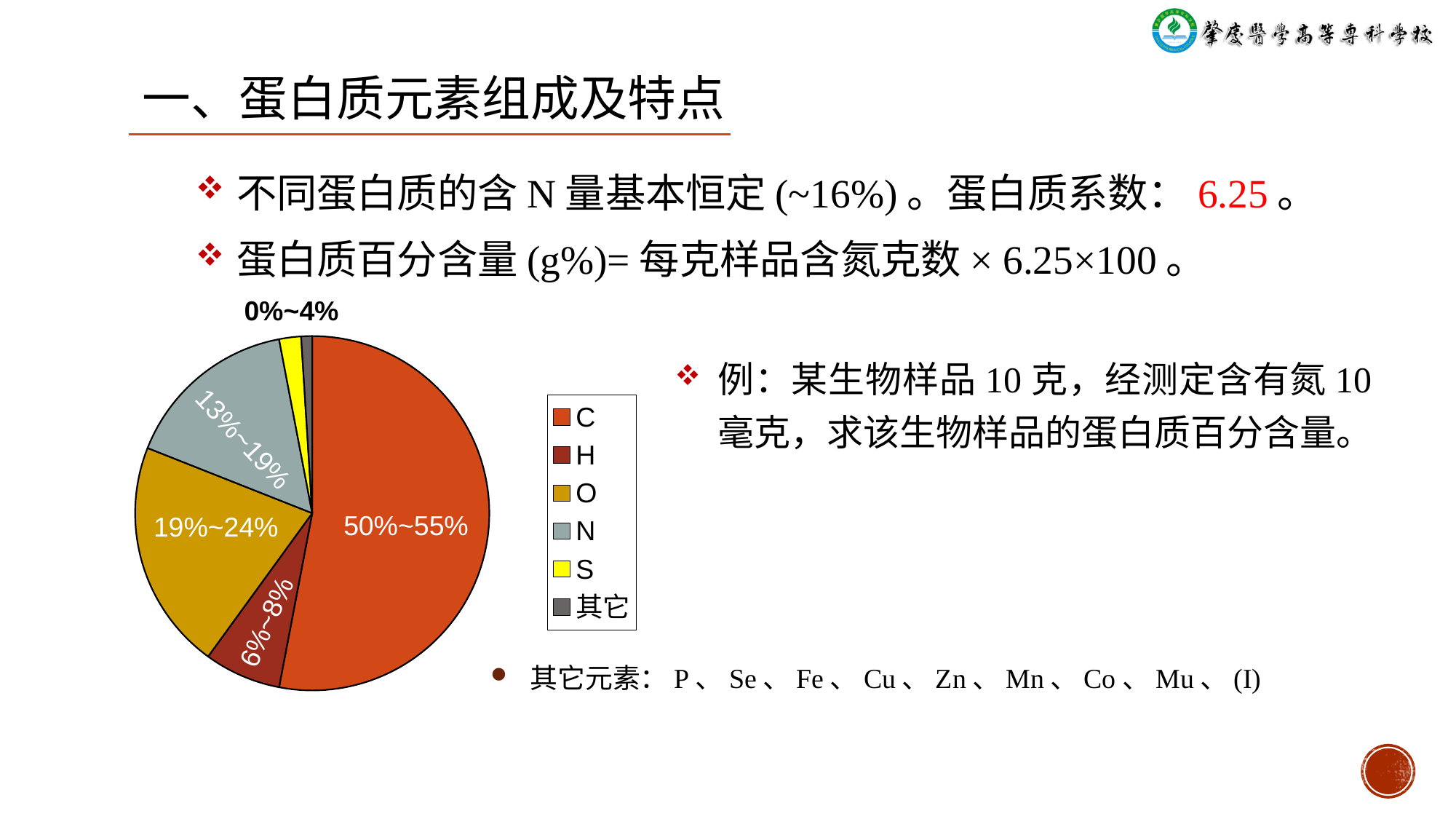

一、蛋白质元素组成及特点
不同蛋白质的含N量基本恒定(~16%)。蛋白质系数：6.25。
蛋白质百分含量(g%)=每克样品含氮克数× 6.25×100。

### Chart

| Category | 东部 |  |
|---|---|---|
| C | 53.0 | None |
| H | 7.0 | None |
| O | 21.0 | None |
| N | 16.0 | None |
| S | 2.0 | None |
| 其它 | 1.0 | None |
0%~4%
例：某生物样品10克，经测定含有氮10毫克，求该生物样品的蛋白质百分含量。
13%~19%
50%~55%
19%~24%
6%~8%
其它元素：P、Se、Fe、Cu、Zn、Mn、Co、Mu、(I)